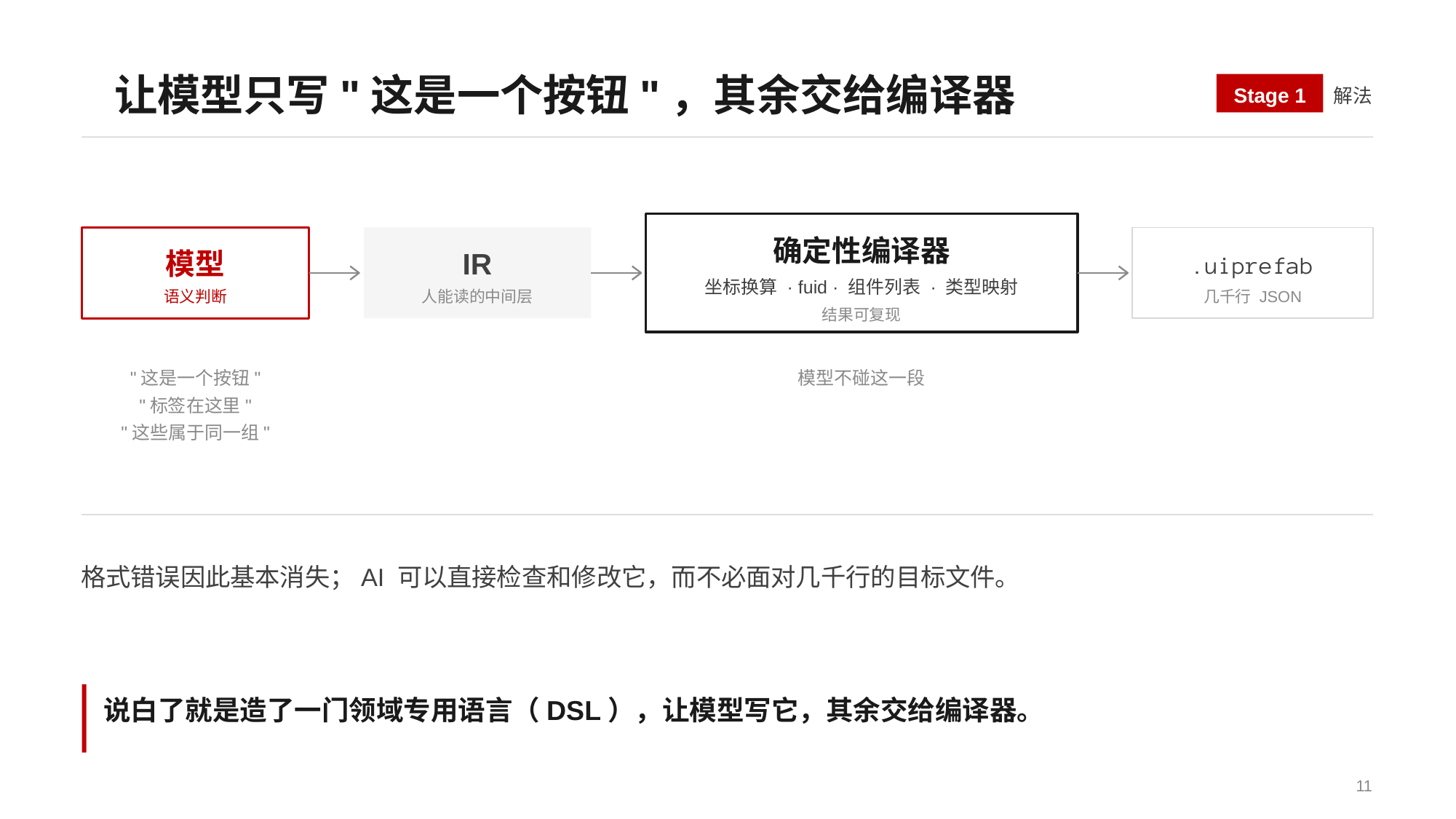

让模型只写"这是一个按钮"，其余交给编译器

Stage 1
解法

确定性编译器
模型
IR
.uiprefab

坐标换算 · fuid · 组件列表 · 类型映射
语义判断
人能读的中间层
几千行 JSON
结果可复现
"这是一个按钮"
模型不碰这一段
"标签在这里"
"这些属于同一组"

格式错误因此基本消失；AI 可以直接检查和修改它，而不必面对几千行的目标文件。

说白了就是造了一门领域专用语言（DSL），让模型写它，其余交给编译器。

11